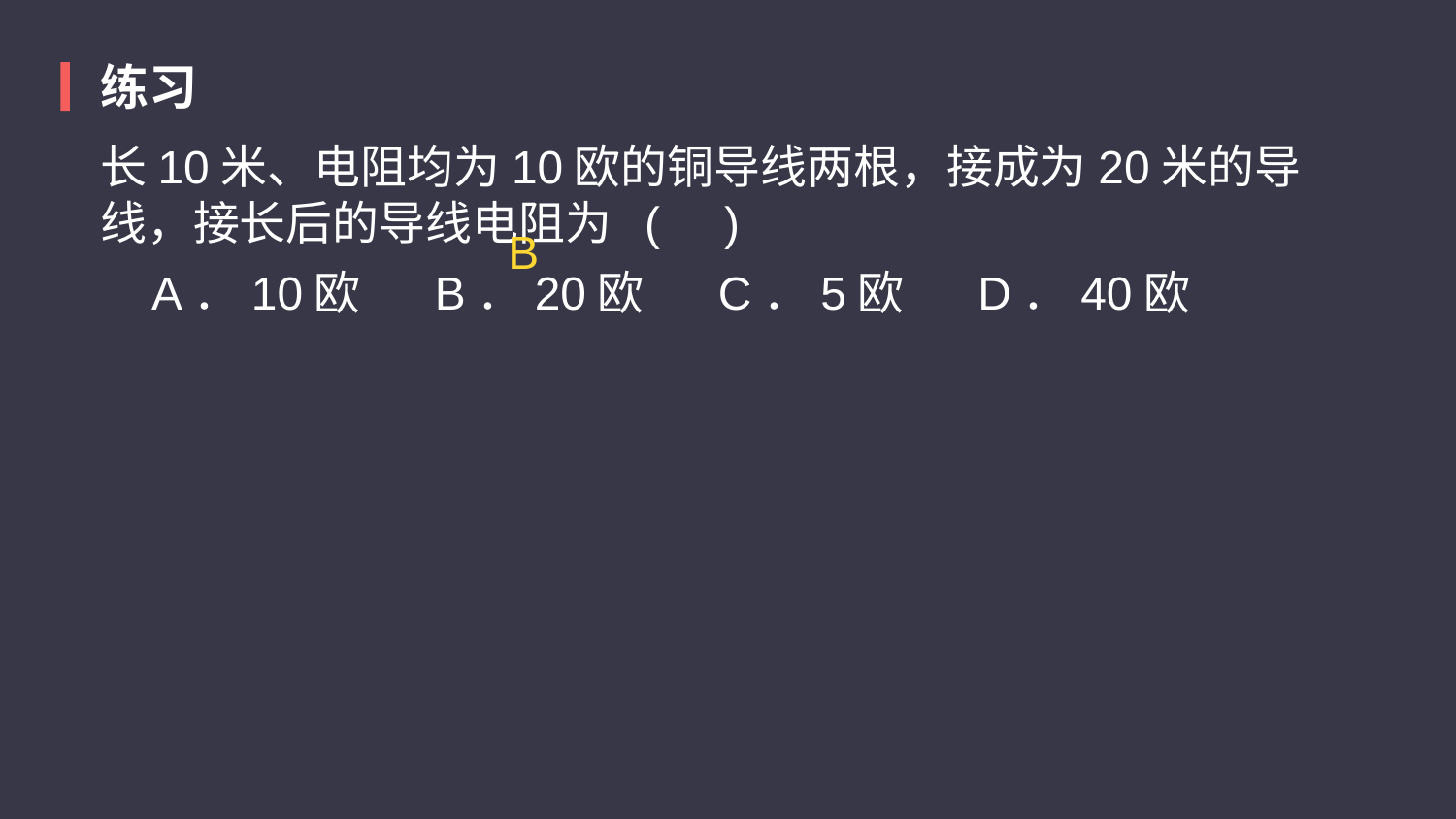

练习

长10米、电阻均为10欧的铜导线两根，接成为20米的导线，接长后的导线电阻为  (     )
    A．10欧      B．20欧      C．5欧      D．40欧
B